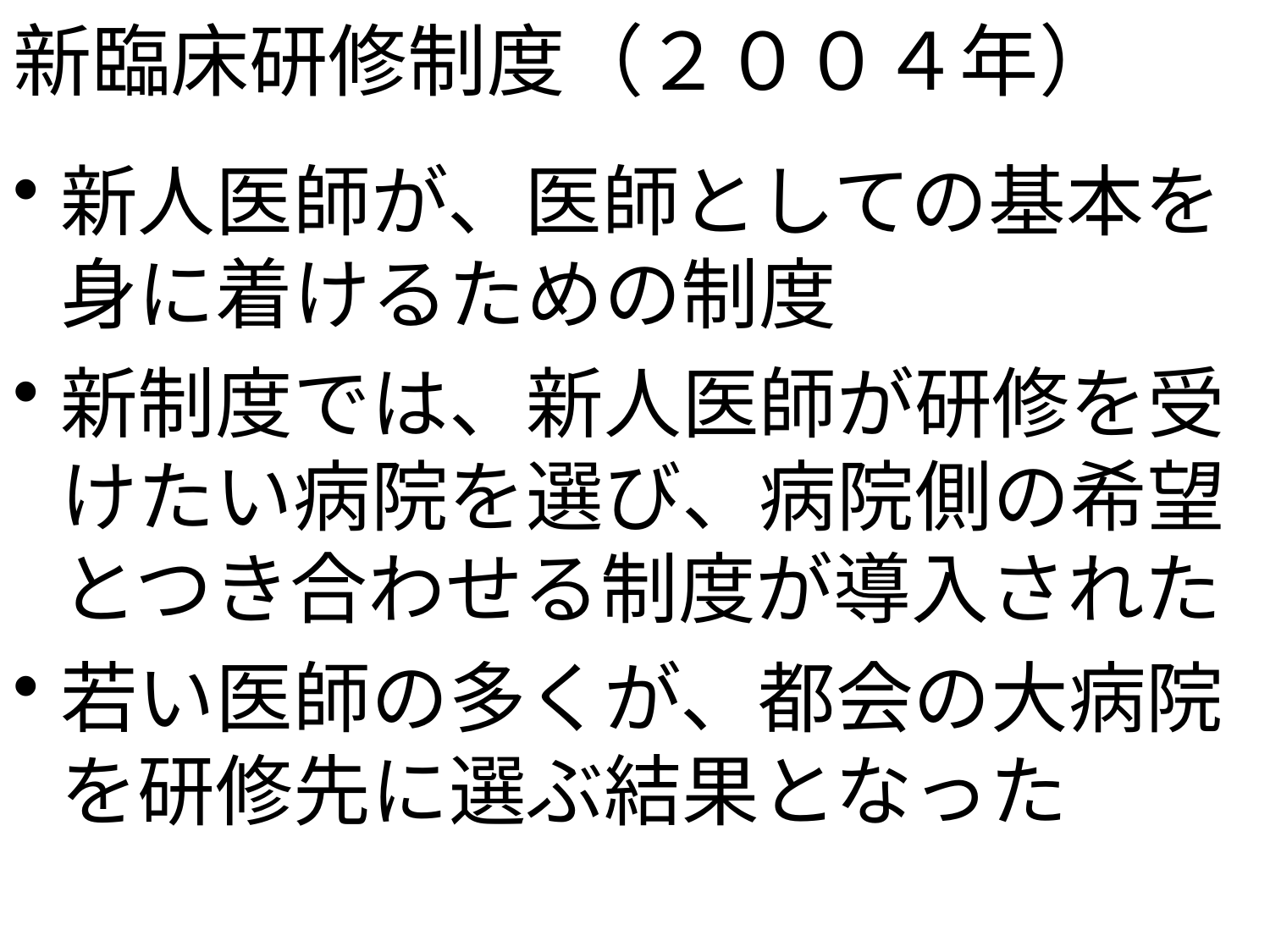

# 新臨床研修制度（２００４年）
新人医師が、医師としての基本を身に着けるための制度
新制度では、新人医師が研修を受けたい病院を選び、病院側の希望とつき合わせる制度が導入された
若い医師の多くが、都会の大病院を研修先に選ぶ結果となった